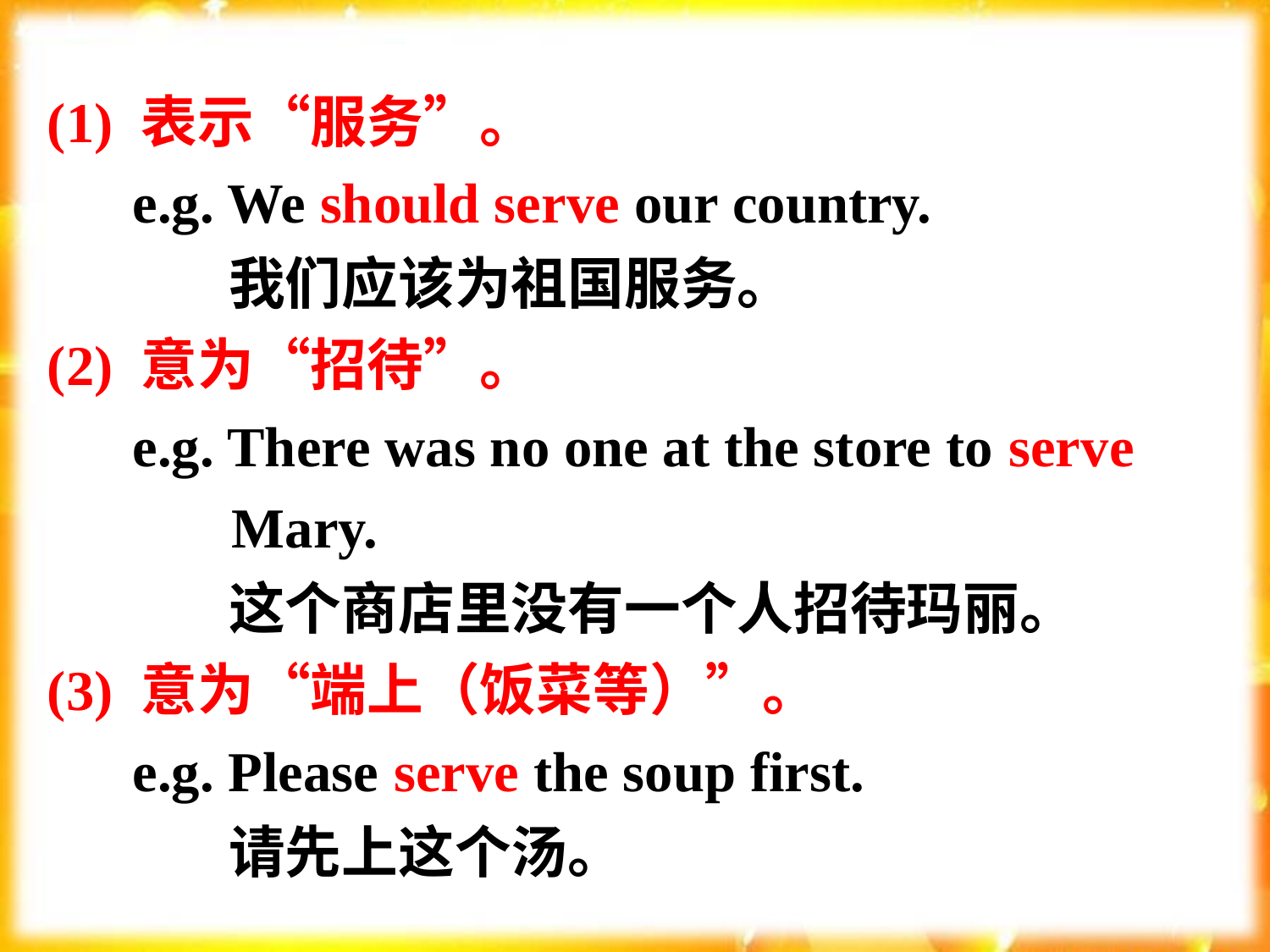

(1) 表示“服务”。
      e.g. We should serve our country.
             我们应该为祖国服务。
(2) 意为“招待”。
      e.g. There was no one at the store to serve
             Mary.
             这个商店里没有一个人招待玛丽。
(3) 意为“端上（饭菜等）”。
      e.g. Please serve the soup first.
             请先上这个汤。